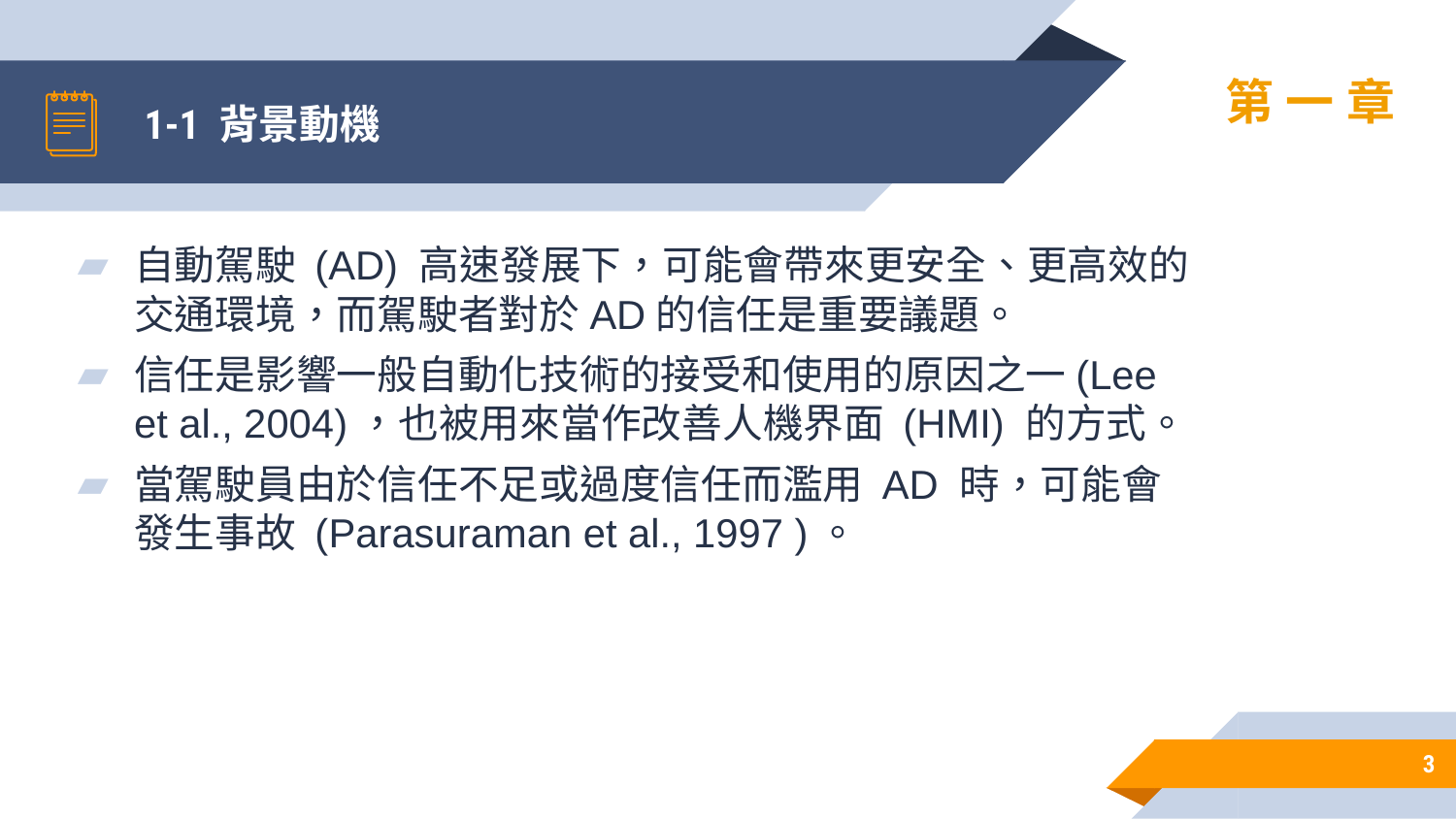

# 1-1 背景動機
第一章

自動駕駛 (AD) 高速發展下，可能會帶來更安全、更高效的交通環境，而駕駛者對於AD的信任是重要議題。
信任是影響一般自動化技術的接受和使用的原因之一(Lee et al., 2004)，也被用來當作改善人機界面 (HMI) 的方式。
當駕駛員由於信任不足或過度信任而濫用 AD 時，可能會發生事故 (Parasuraman et al., 1997 )。

3